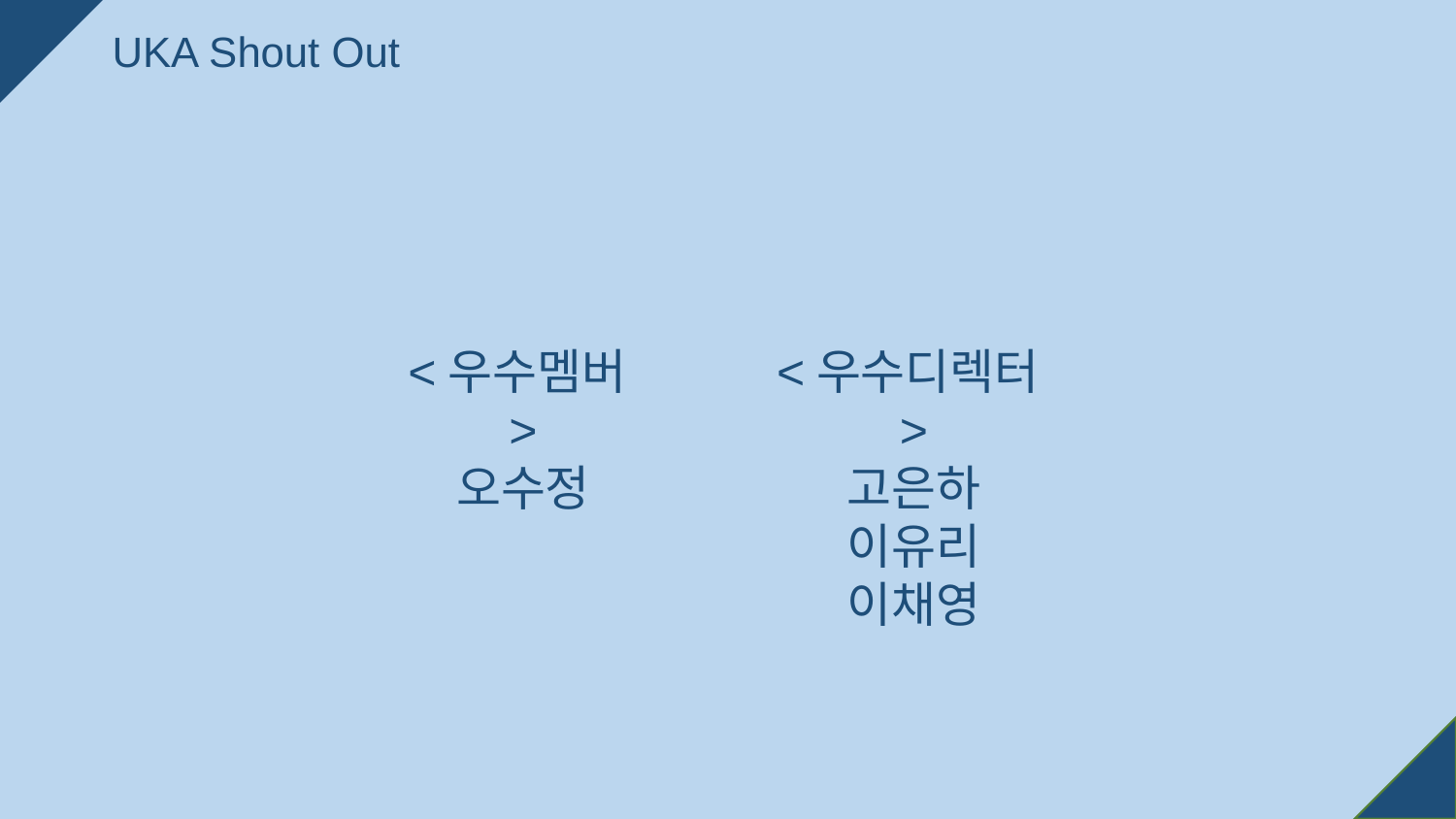

UKA Shout Out
<우수디렉터>
고은하
이유리
이채영
<우수멤버>
오수정